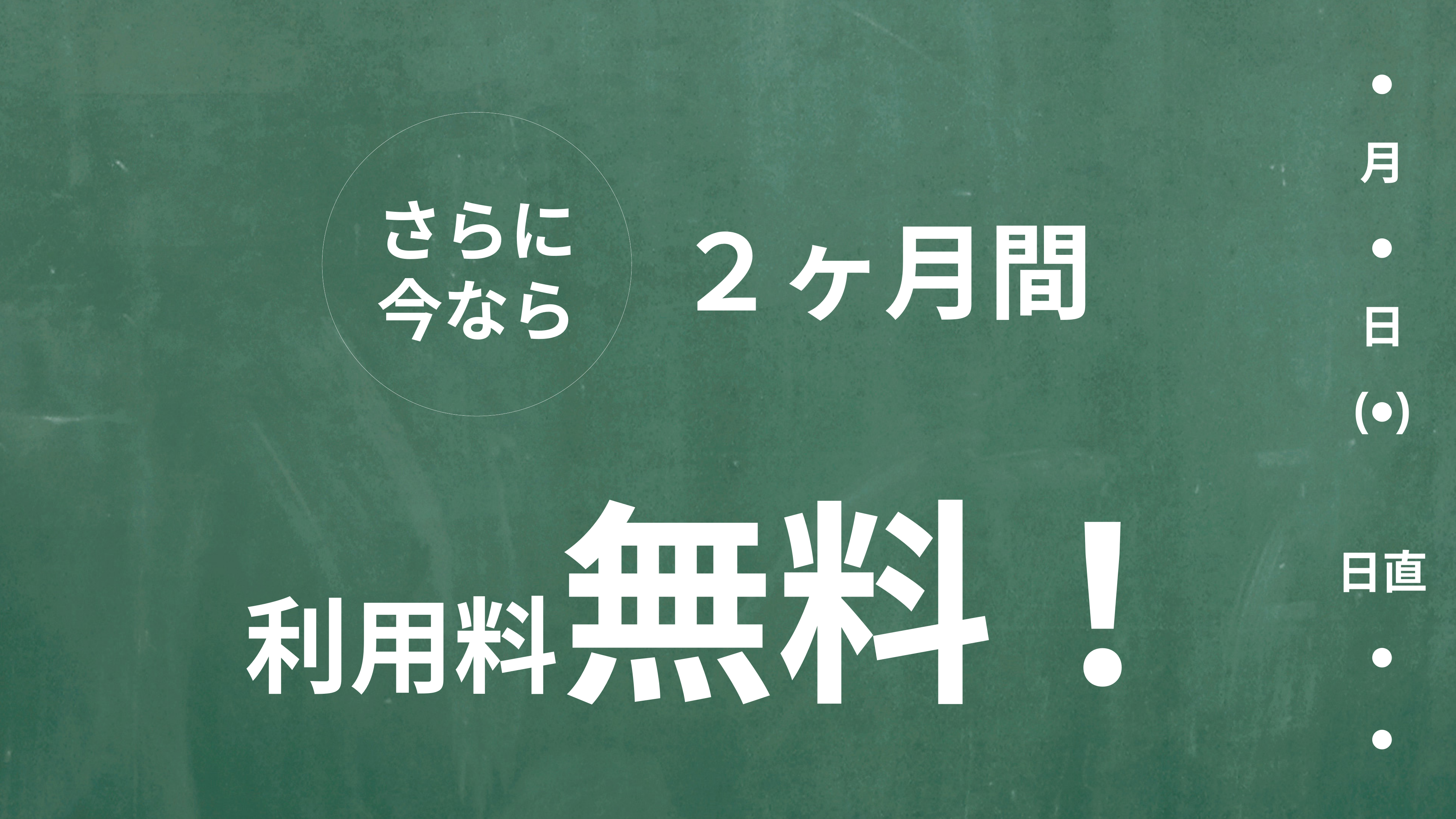

●
月
●
日
(●)

日直
●
●

さらに
今なら
２ヶ月間
利用料無料！